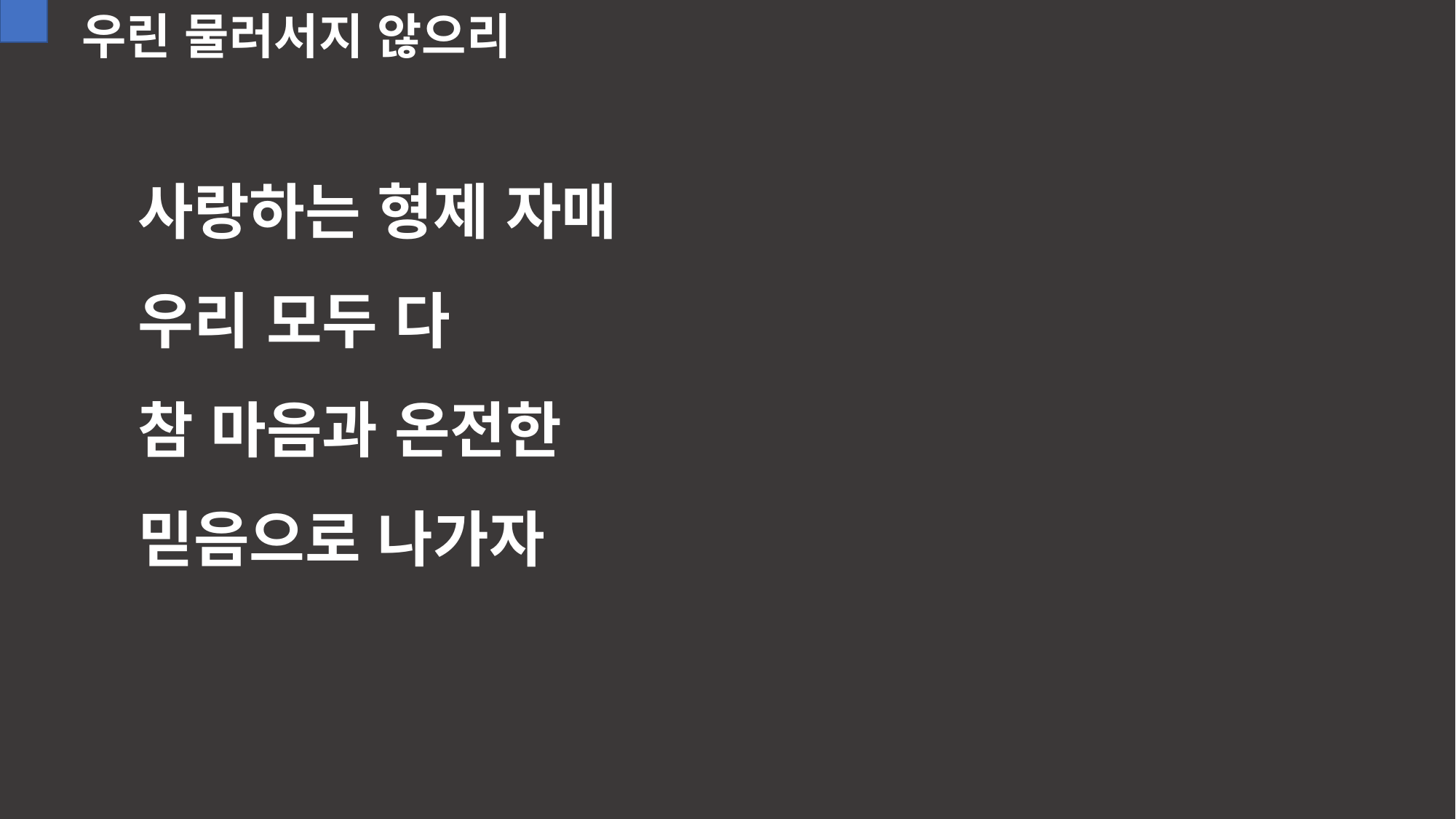

우린 물러서지 않으리

사랑하는 형제 자매
우리 모두 다
참 마음과 온전한
믿음으로 나가자